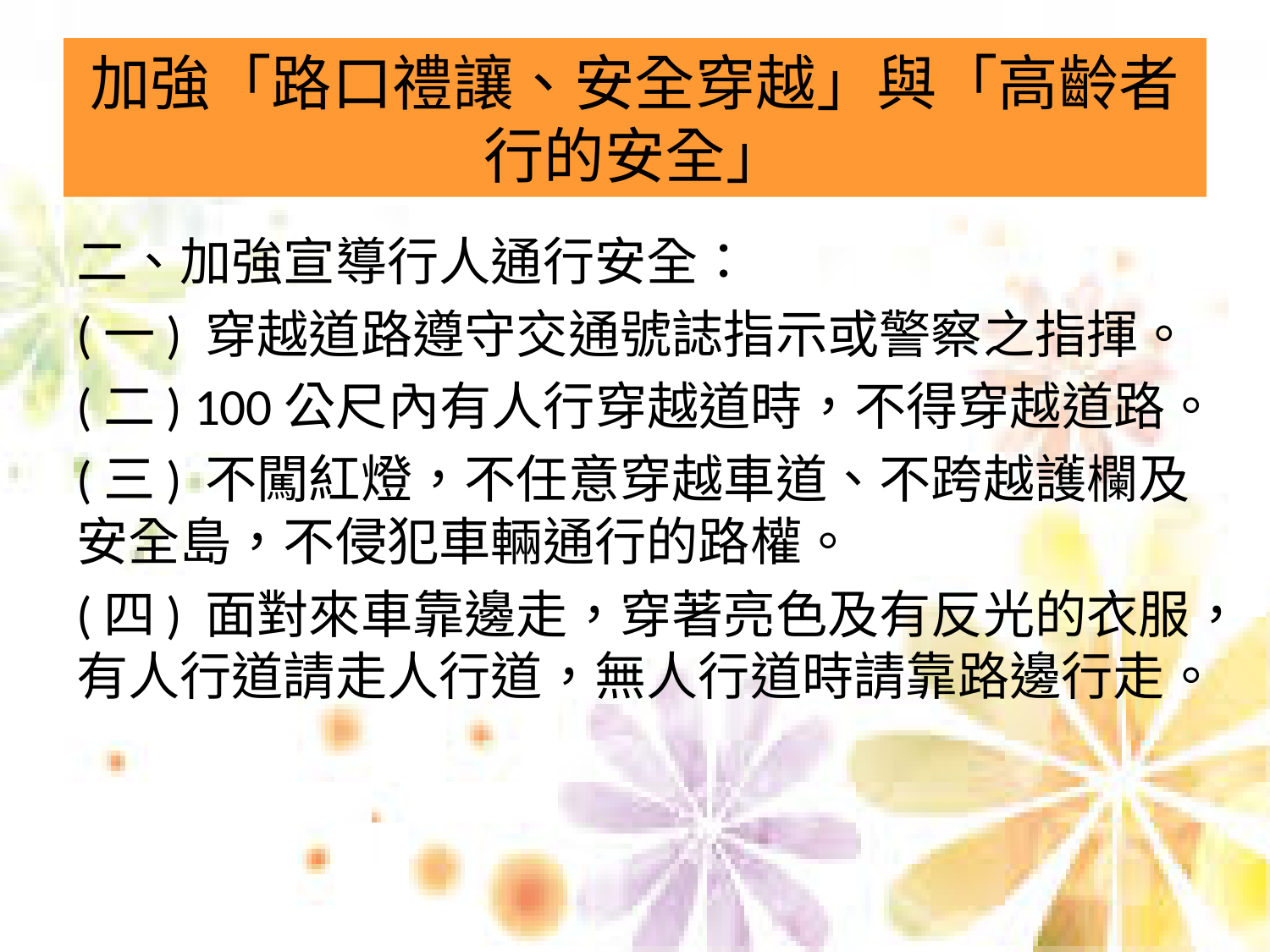

# 加強「路口禮讓、安全穿越」與「高齡者行的安全」
二、加強宣導行人通行安全：
(一) 穿越道路遵守交通號誌指示或警察之指揮。
(二) 100公尺內有人行穿越道時，不得穿越道路。
(三) 不闖紅燈，不任意穿越車道、不跨越護欄及安全島，不侵犯車輛通行的路權。
(四) 面對來車靠邊走，穿著亮色及有反光的衣服，有人行道請走人行道，無人行道時請靠路邊行走。